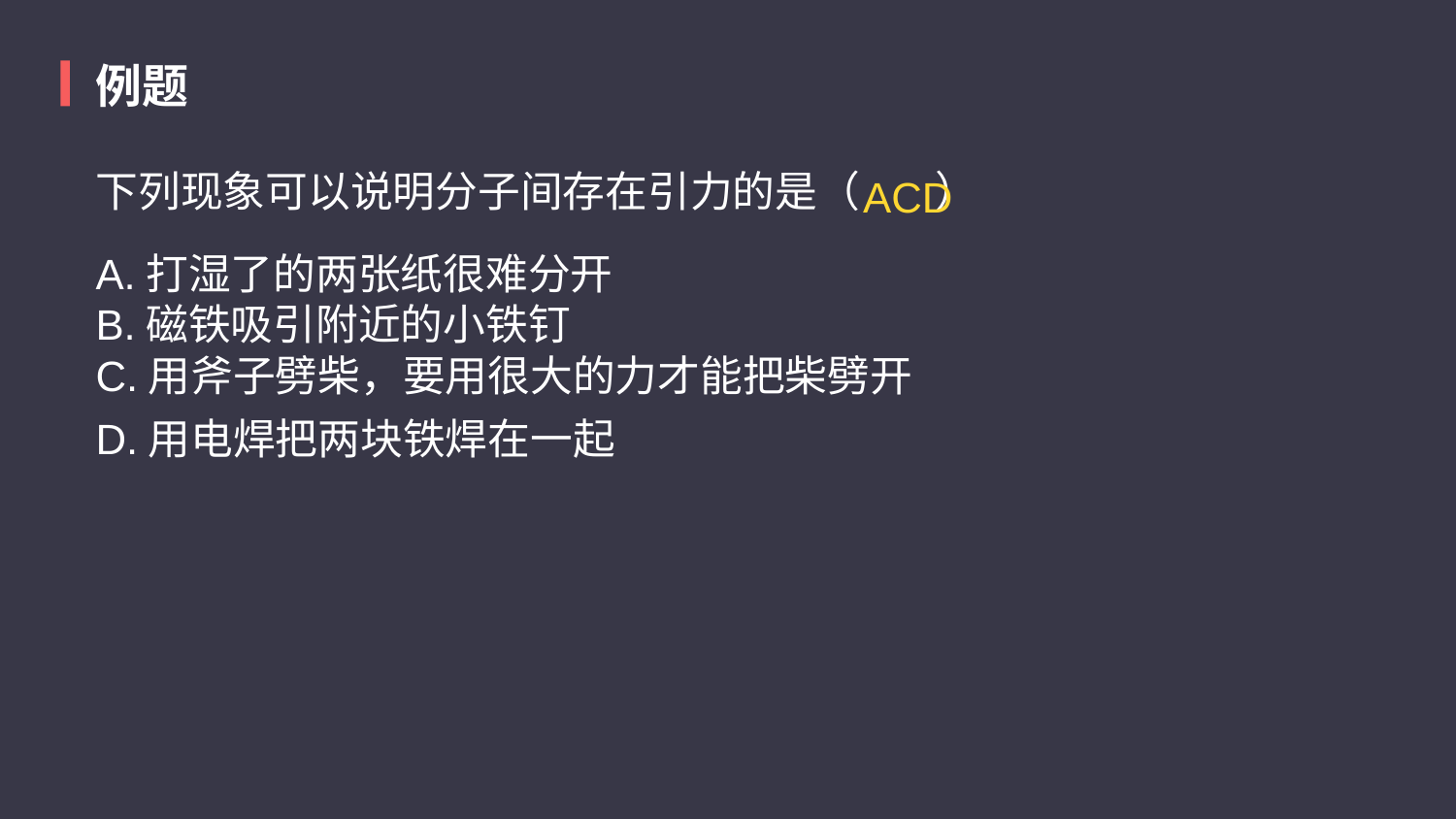

例题

下列现象可以说明分子间存在引力的是（        ）
ACD
A.打湿了的两张纸很难分开
B.磁铁吸引附近的小铁钉
C.用斧子劈柴，要用很大的力才能把柴劈开
D.用电焊把两块铁焊在一起